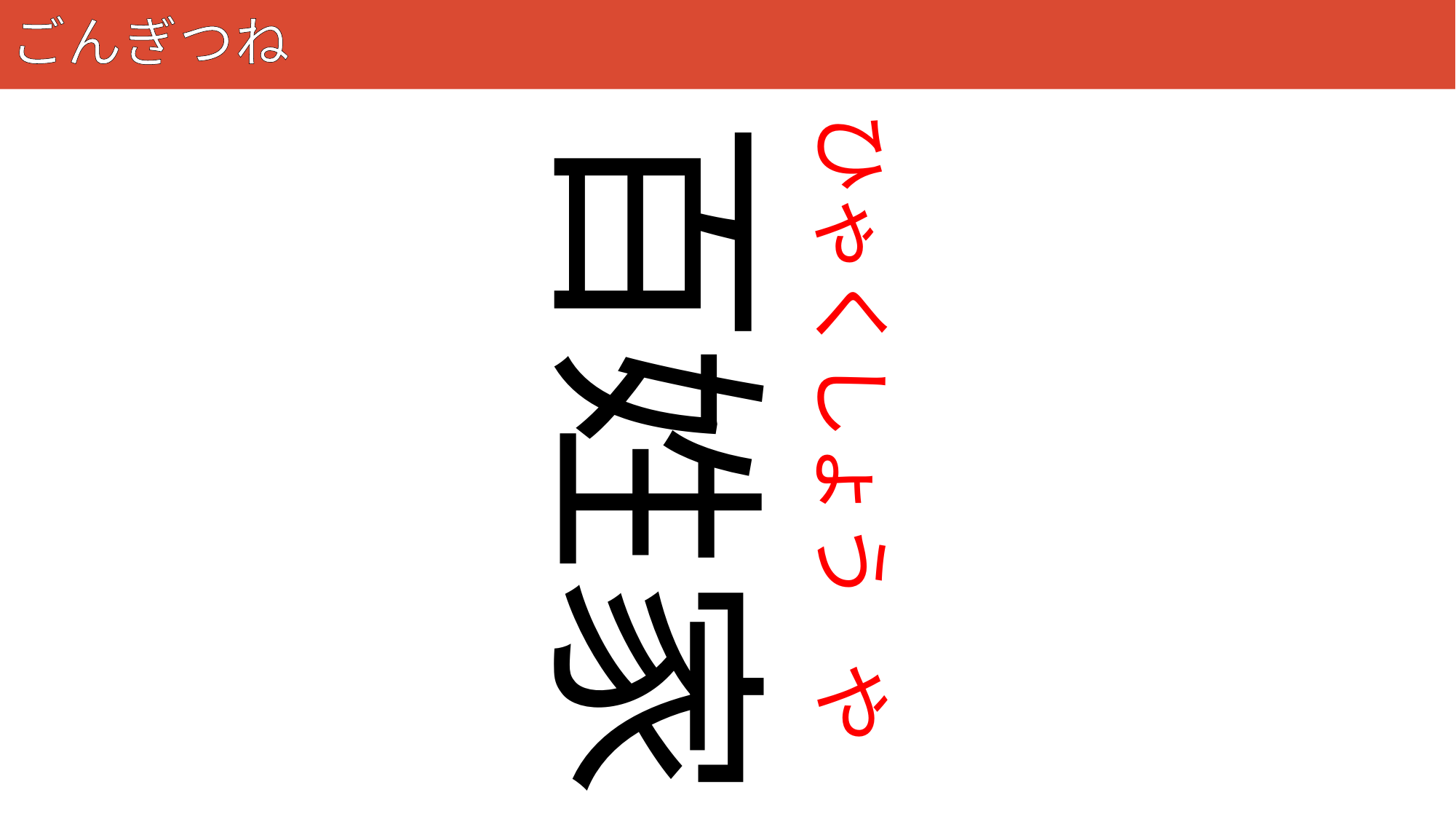

# ごんぎつね
5
ひゃく
百姓家
しょう
や